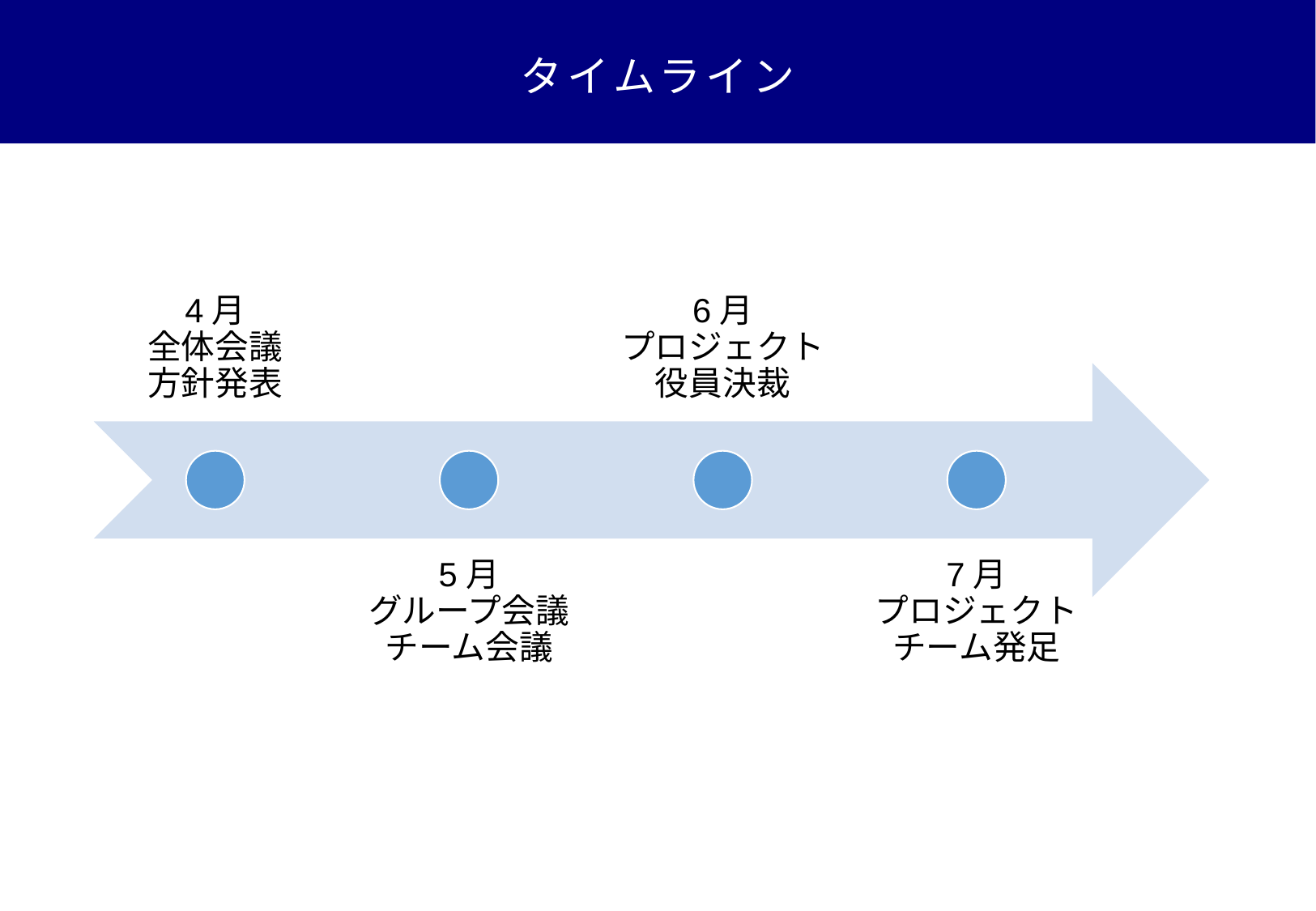

タイムライン
4月
全体会議
方針発表
5月
グループ会議チーム会議
6月
プロジェクト役員決裁
7月
プロジェクトチーム発足